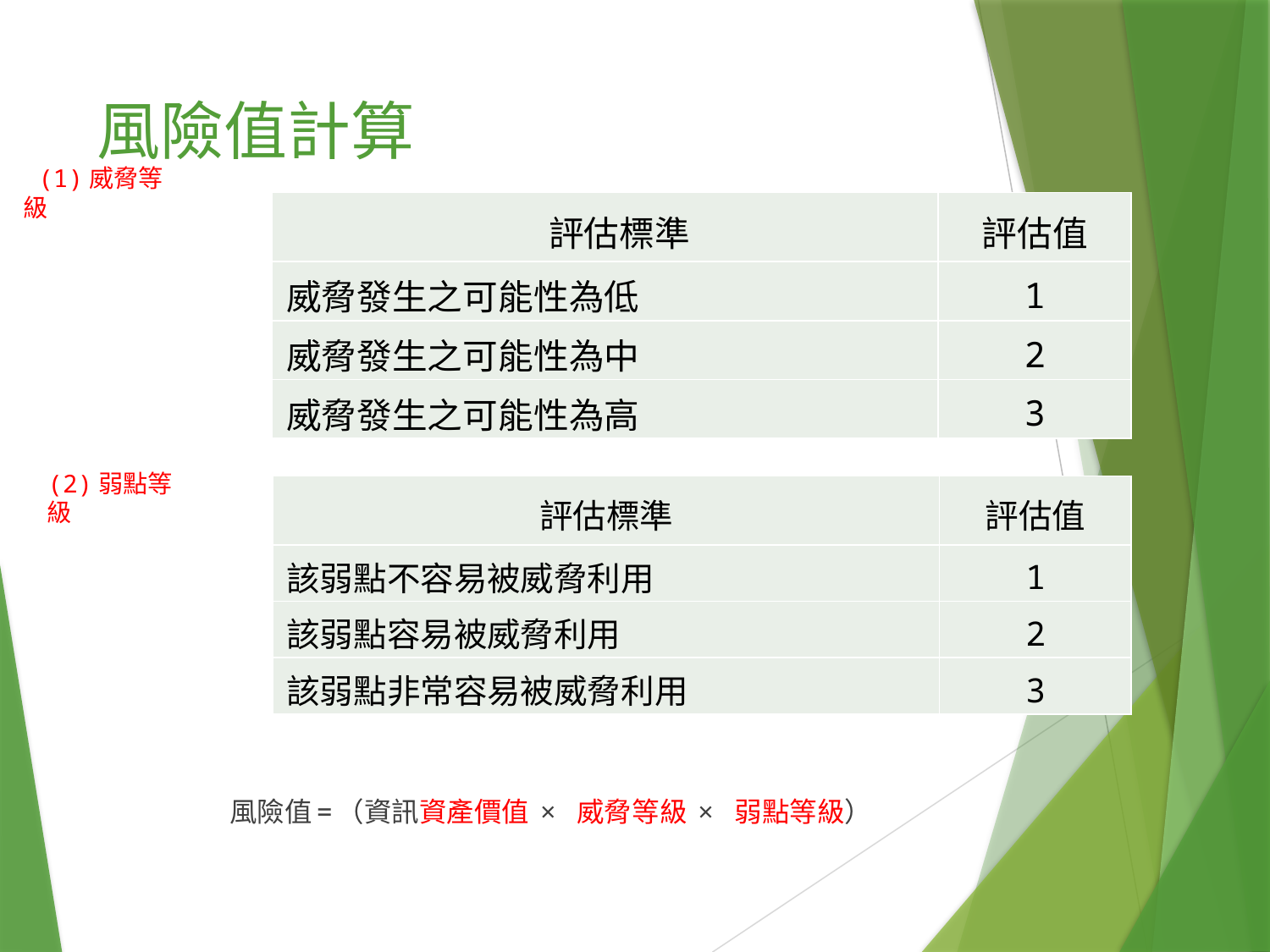

# 風險值計算
 (1)威脅等級
| 評估標準 | 評估值 |
| --- | --- |
| 威脅發生之可能性為低 | 1 |
| 威脅發生之可能性為中 | 2 |
| 威脅發生之可能性為高 | 3 |

風險值=（資訊資產價值 × 威脅等級 × 弱點等級）

(2)弱點等級
| 評估標準 | 評估值 |
| --- | --- |
| 該弱點不容易被威脅利用 | 1 |
| 該弱點容易被威脅利用 | 2 |
| 該弱點非常容易被威脅利用 | 3 |